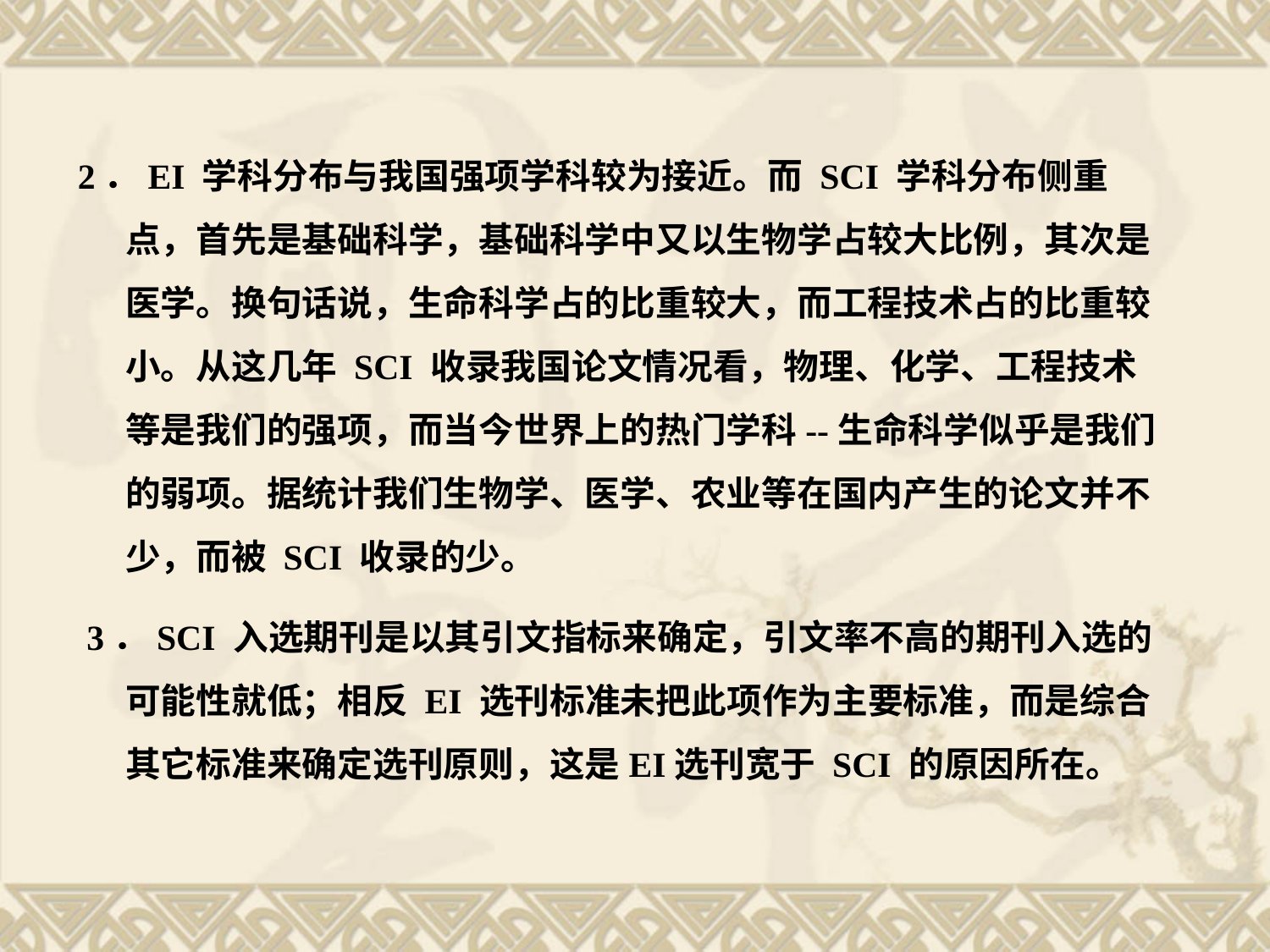

2．EI 学科分布与我国强项学科较为接近。而 SCI 学科分布侧重点，首先是基础科学，基础科学中又以生物学占较大比例，其次是医学。换句话说，生命科学占的比重较大，而工程技术占的比重较小。从这几年 SCI 收录我国论文情况看，物理、化学、工程技术等是我们的强项，而当今世界上的热门学科--生命科学似乎是我们的弱项。据统计我们生物学、医学、农业等在国内产生的论文并不少，而被 SCI 收录的少。
 3．SCI 入选期刊是以其引文指标来确定，引文率不高的期刊入选的可能性就低；相反 EI 选刊标准未把此项作为主要标准，而是综合其它标准来确定选刊原则，这是EI选刊宽于 SCI 的原因所在。